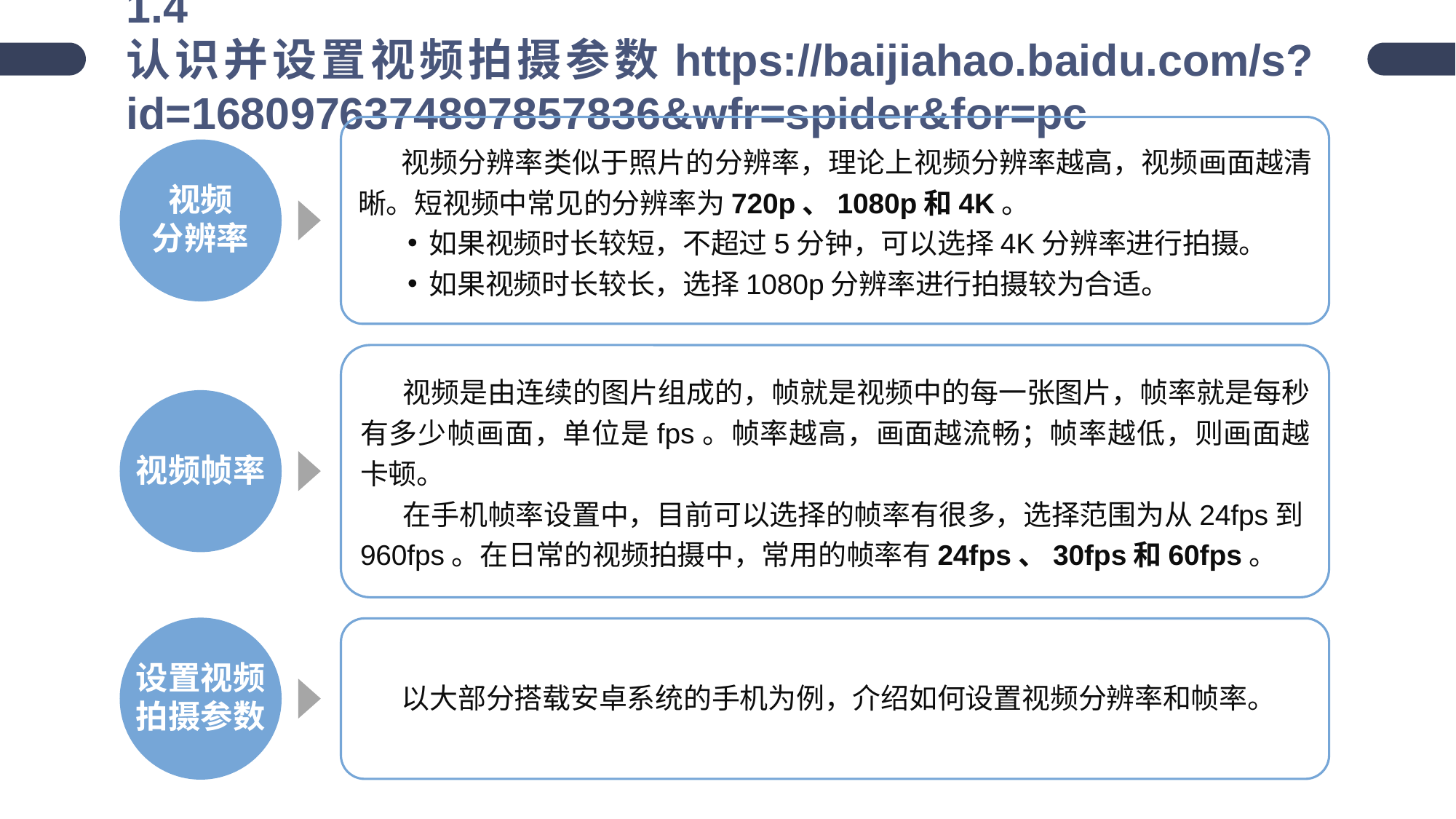

1.4 认识并设置视频拍摄参数https://baijiahao.baidu.com/s?id=1680976374897857836&wfr=spider&for=pc

视频分辨率类似于照片的分辨率，理论上视频分辨率越高，视频画面越清晰。短视频中常见的分辨率为720p、1080p和4K。
如果视频时长较短，不超过5分钟，可以选择4K分辨率进行拍摄。
如果视频时长较长，选择1080p分辨率进行拍摄较为合适。

视频
分辨率

视频是由连续的图片组成的，帧就是视频中的每一张图片，帧率就是每秒有多少帧画面，单位是fps。帧率越高，画面越流畅；帧率越低，则画面越卡顿。
在手机帧率设置中，目前可以选择的帧率有很多，选择范围为从24fps到960fps。在日常的视频拍摄中，常用的帧率有24fps、30fps和60fps。

视频帧率

设置视频拍摄参数

以大部分搭载安卓系统的手机为例，介绍如何设置视频分辨率和帧率。